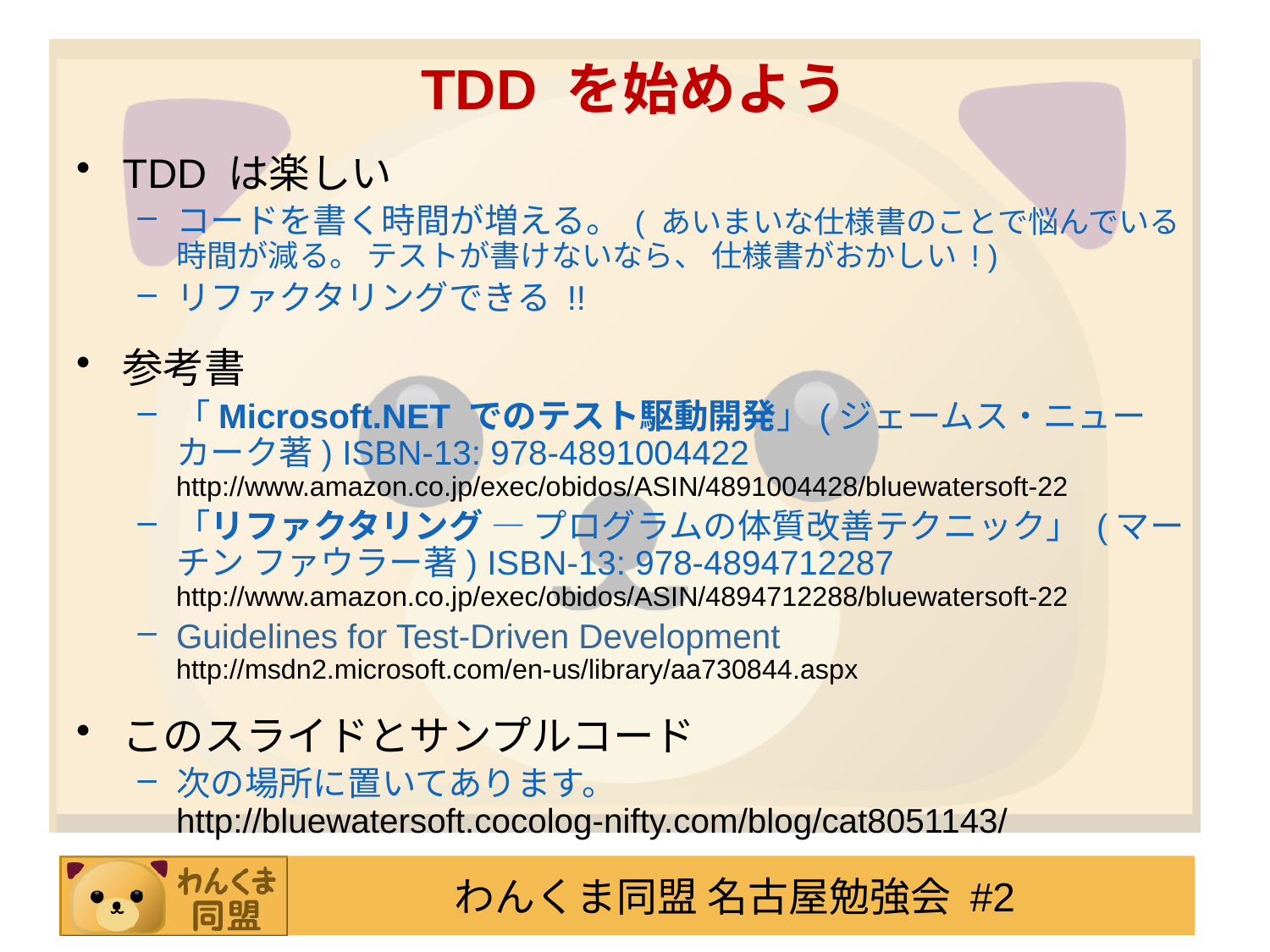

TDD を始めよう
TDD は楽しい
コードを書く時間が増える。 ( あいまいな仕様書のことで悩んでいる時間が減る。 テストが書けないなら、 仕様書がおかしい ! )
リファクタリングできる !!
参考書
「Microsoft.NET でのテスト駆動開発」(ジェームス・ニューカーク著) ISBN-13: 978-4891004422
http://www.amazon.co.jp/exec/obidos/ASIN/4891004428/bluewatersoft-22
「リファクタリング ― プログラムの体質改善テクニック」 (マーチン ファウラー著) ISBN-13: 978-4894712287
http://www.amazon.co.jp/exec/obidos/ASIN/4894712288/bluewatersoft-22
Guidelines for Test-Driven Development
http://msdn2.microsoft.com/en-us/library/aa730844.aspx
このスライドとサンプルコード
次の場所に置いてあります。
http://bluewatersoft.cocolog-nifty.com/blog/cat8051143/